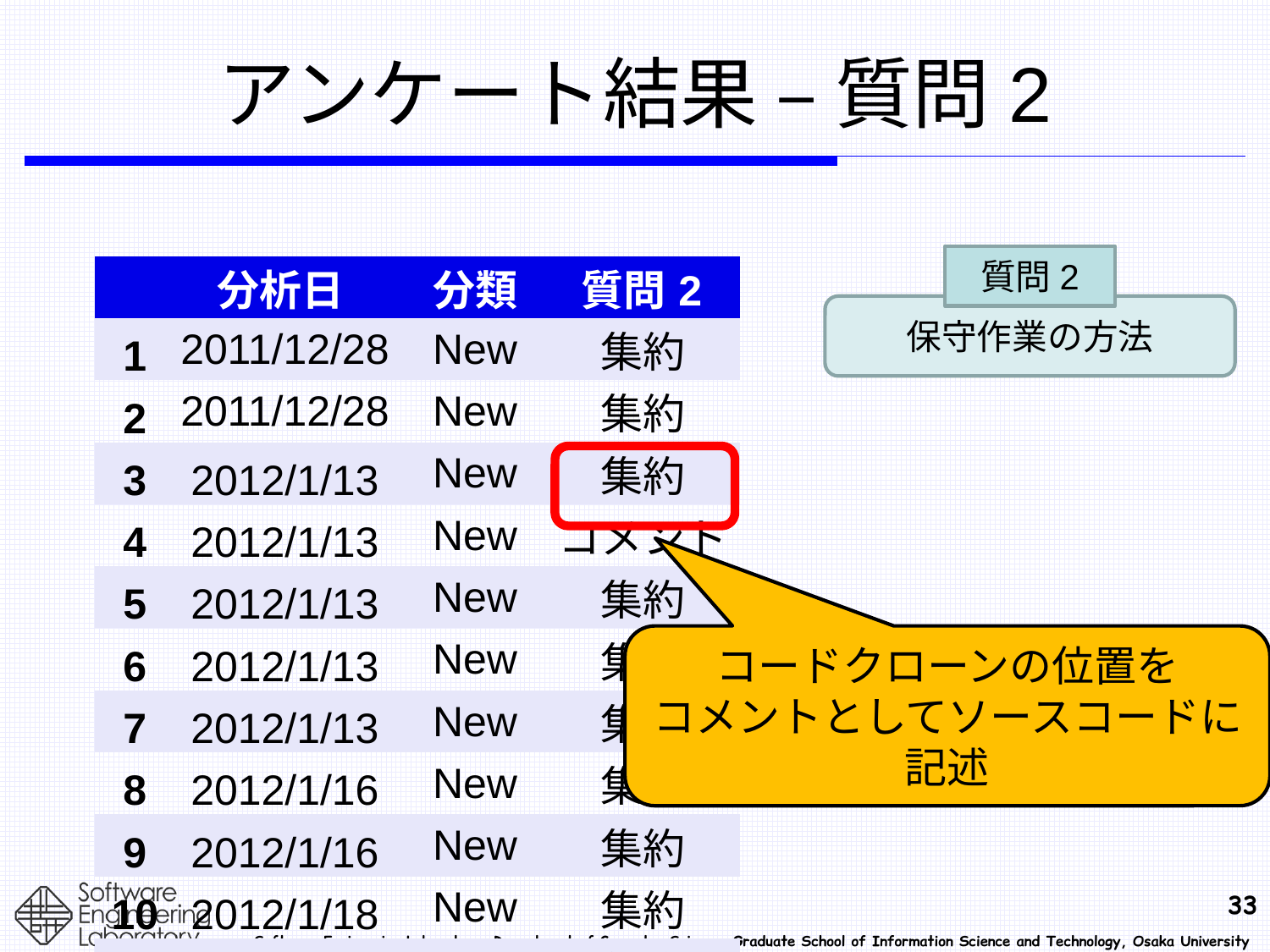

# アンケート結果 – 質問2

質問2
|  | 分析日 | 分類 | 質問2 |
| --- | --- | --- | --- |
| 1 | 2011/12/28 | New | 集約 |
| 2 | 2011/12/28 | New | 集約 |
| 3 | 2012/1/13 | New | 集約 |
| 4 | 2012/1/13 | New | コメント |
| 5 | 2012/1/13 | New | 集約 |
| 6 | 2012/1/13 | New | 集約 |
| 7 | 2012/1/13 | New | 集約 |
| 8 | 2012/1/16 | New | 集約 |
| 9 | 2012/1/16 | New | 集約 |
| 10 | 2012/1/18 | New | 集約 |
| 11 | 2012/1/24 | New | 集約 |
保守作業の方法

コードクローンの位置を
コメントとしてソースコードに記述